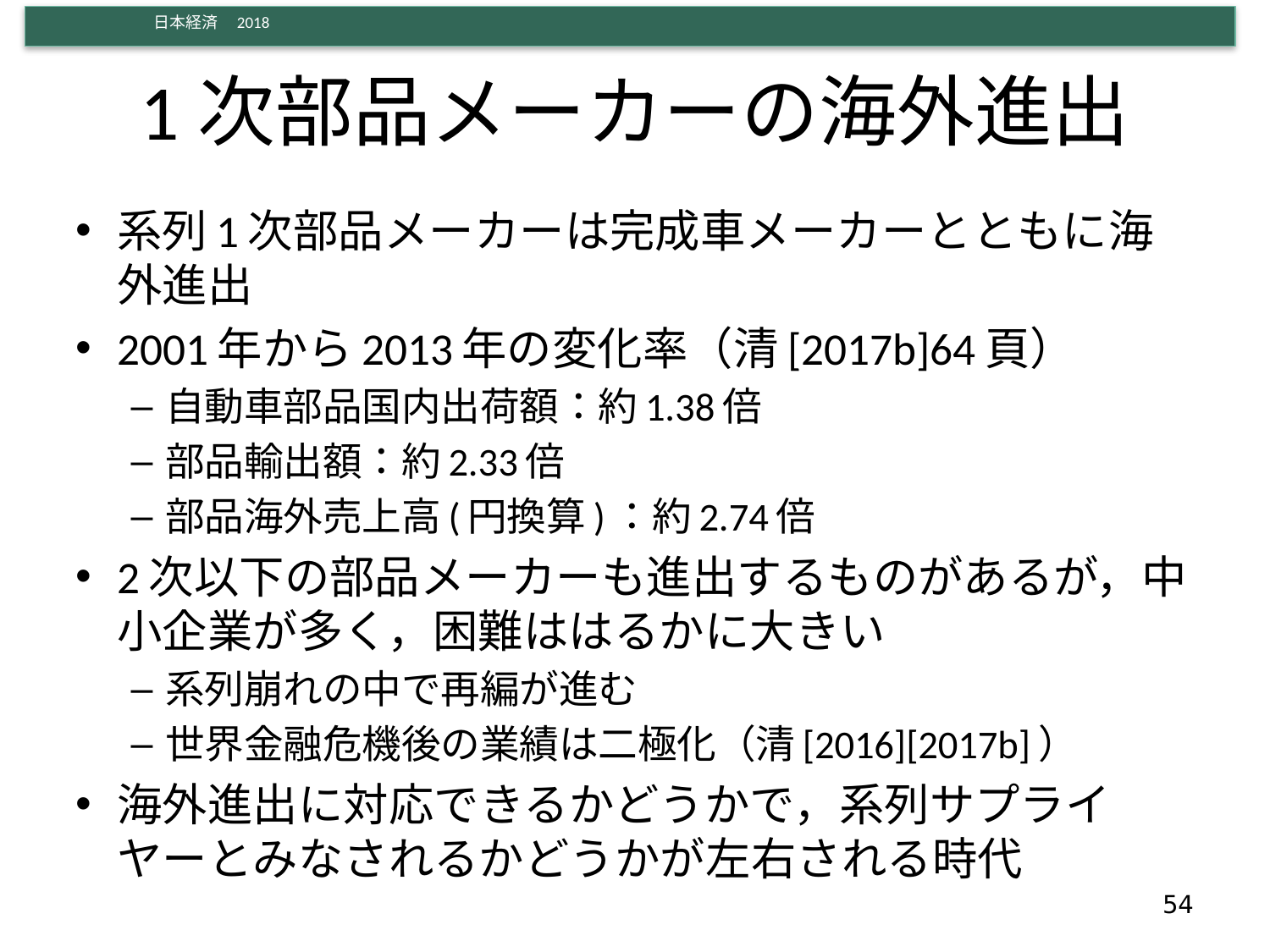

# 1次部品メーカーの海外進出
系列1次部品メーカーは完成車メーカーとともに海外進出
2001年から2013年の変化率（清[2017b]64頁）
自動車部品国内出荷額：約1.38倍
部品輸出額：約2.33倍
部品海外売上高(円換算)：約2.74倍
2次以下の部品メーカーも進出するものがあるが，中小企業が多く，困難ははるかに大きい
系列崩れの中で再編が進む
世界金融危機後の業績は二極化（清[2016][2017b]）
海外進出に対応できるかどうかで，系列サプライヤーとみなされるかどうかが左右される時代
54